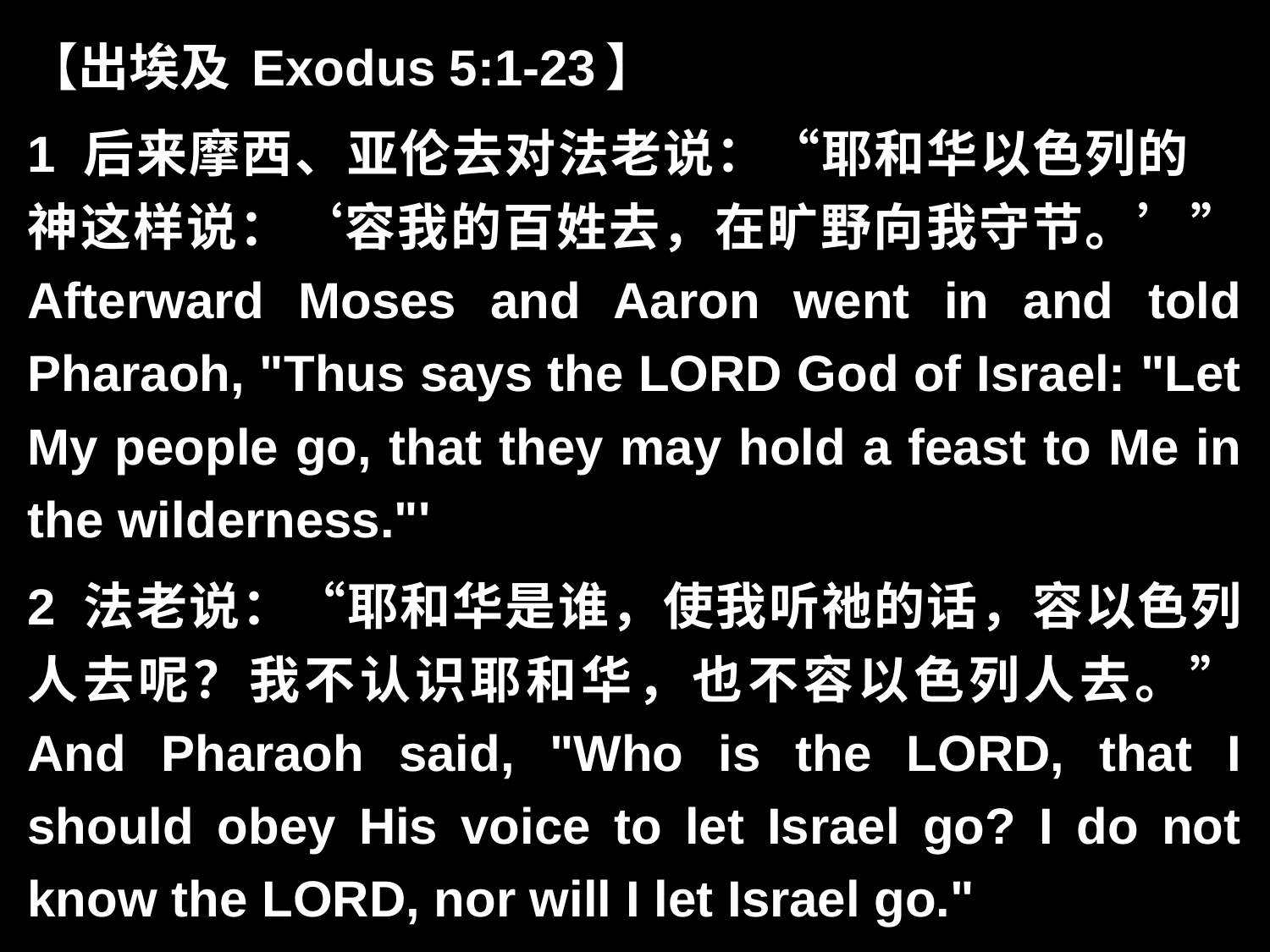

【出埃及 Exodus 5:1-23】
1 后来摩西、亚伦去对法老说：“耶和华以色列的　神这样说：‘容我的百姓去，在旷野向我守节。’” Afterward Moses and Aaron went in and told Pharaoh, "Thus says the LORD God of Israel: "Let My people go, that they may hold a feast to Me in the wilderness."'
2 法老说：“耶和华是谁，使我听祂的话，容以色列人去呢？我不认识耶和华，也不容以色列人去。” And Pharaoh said, "Who is the LORD, that I should obey His voice to let Israel go? I do not know the LORD, nor will I let Israel go."